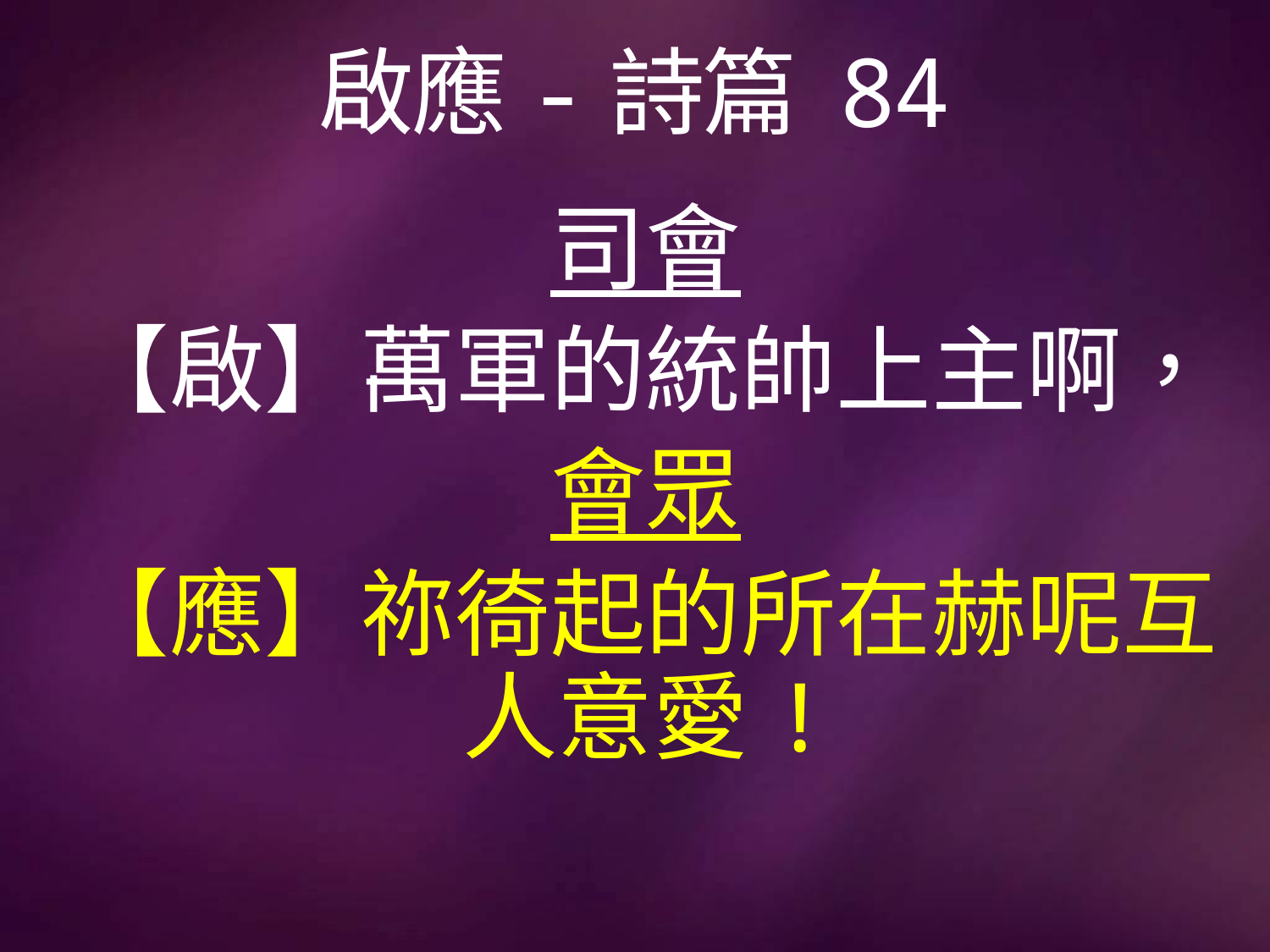

# 啟應-詩篇 84
司會
【啟】萬軍的統帥上主啊，
會眾
【應】祢徛起的所在赫呢互人意愛!